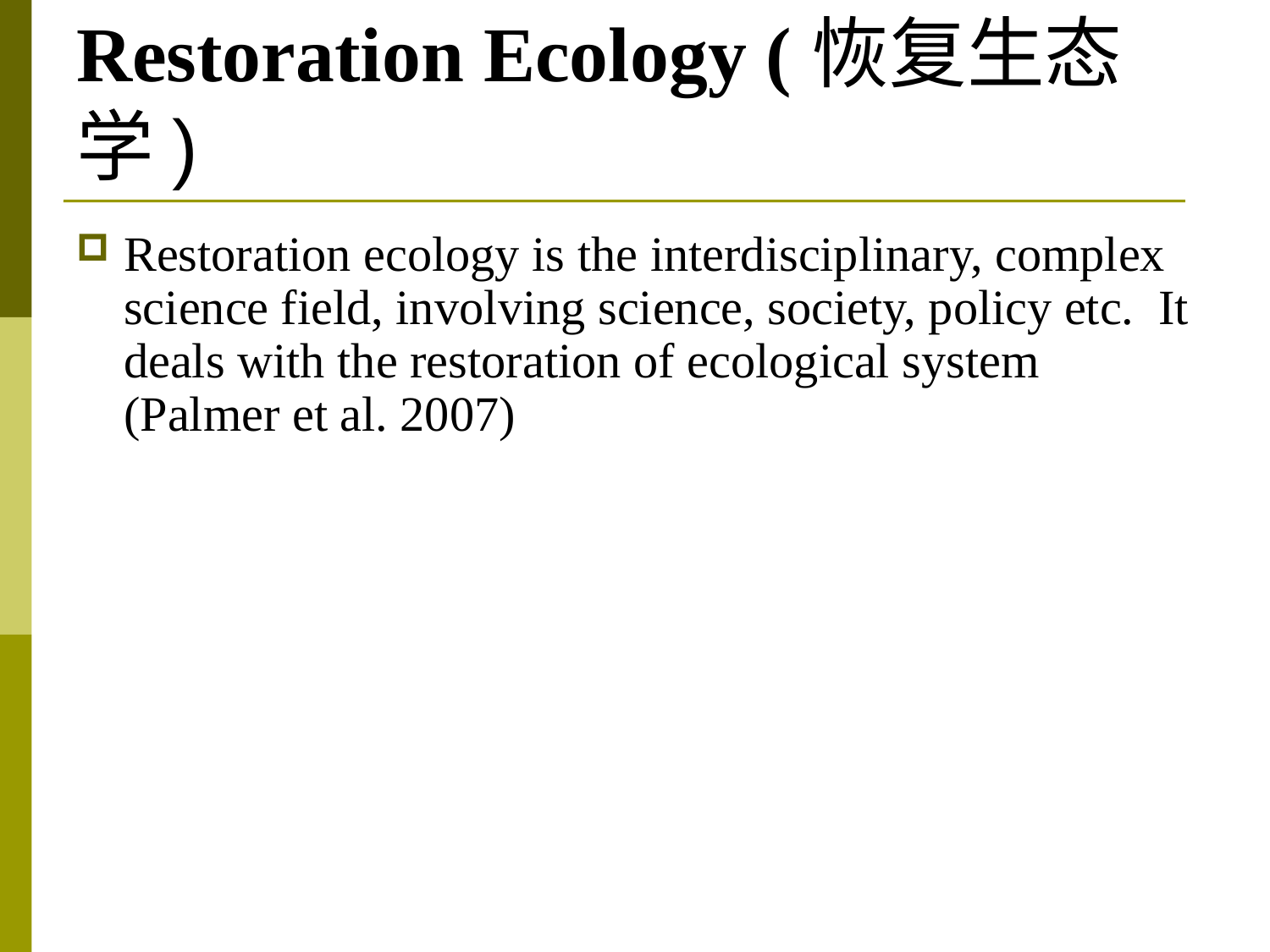

# Restoration Ecology (恢复生态学)
Restoration ecology is the interdisciplinary, complex science field, involving science, society, policy etc.  It deals with the restoration of ecological system (Palmer et al. 2007)